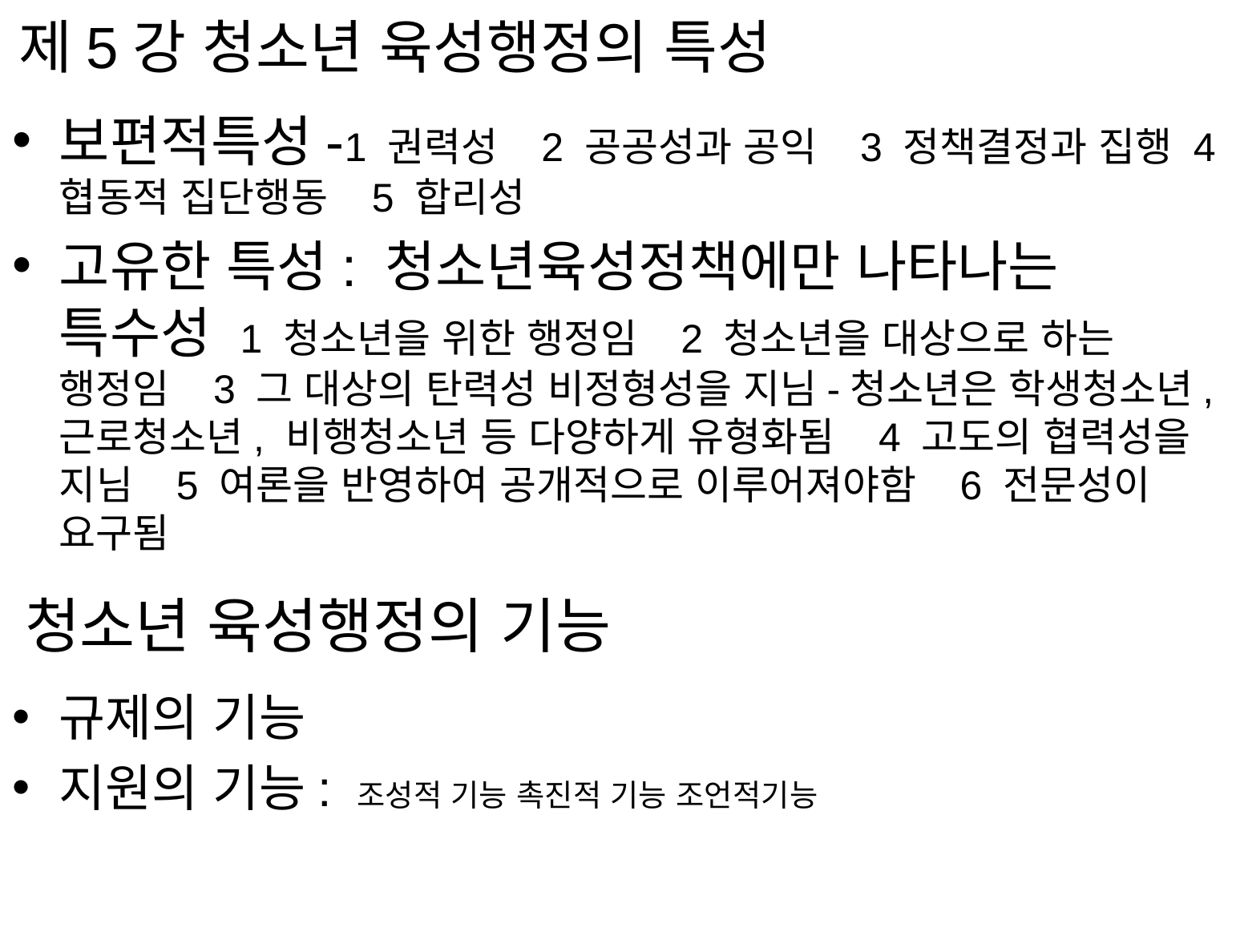

# 제5강 청소년 육성행정의 특성
보편적특성-1 권력성   2 공공성과 공익   3 정책결정과 집행 4 협동적 집단행동   5 합리성
고유한 특성: 청소년육성정책에만 나타나는 특수성 1 청소년을 위한 행정임   2 청소년을 대상으로 하는 행정임   3 그 대상의 탄력성 비정형성을 지님-청소년은 학생청소년, 근로청소년, 비행청소년 등 다양하게 유형화됨   4 고도의 협력성을 지님   5 여론을 반영하여 공개적으로 이루어져야함   6 전문성이 요구됨
청소년 육성행정의 기능
규제의 기능
지원의 기능: 조성적 기능 촉진적 기능 조언적기능